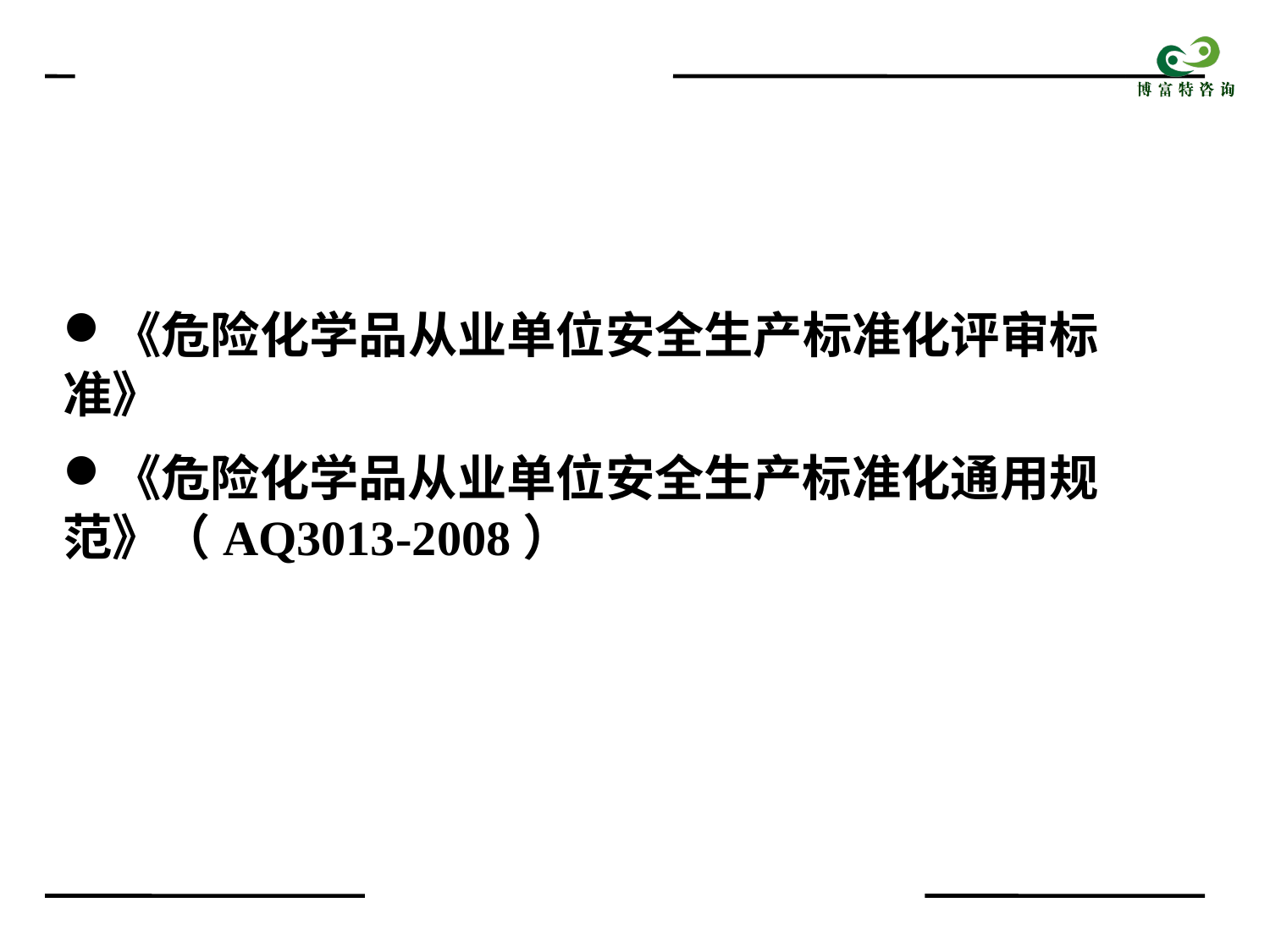

《危险化学品从业单位安全生产标准化评审标准》
《危险化学品从业单位安全生产标准化通用规范》（AQ3013-2008）